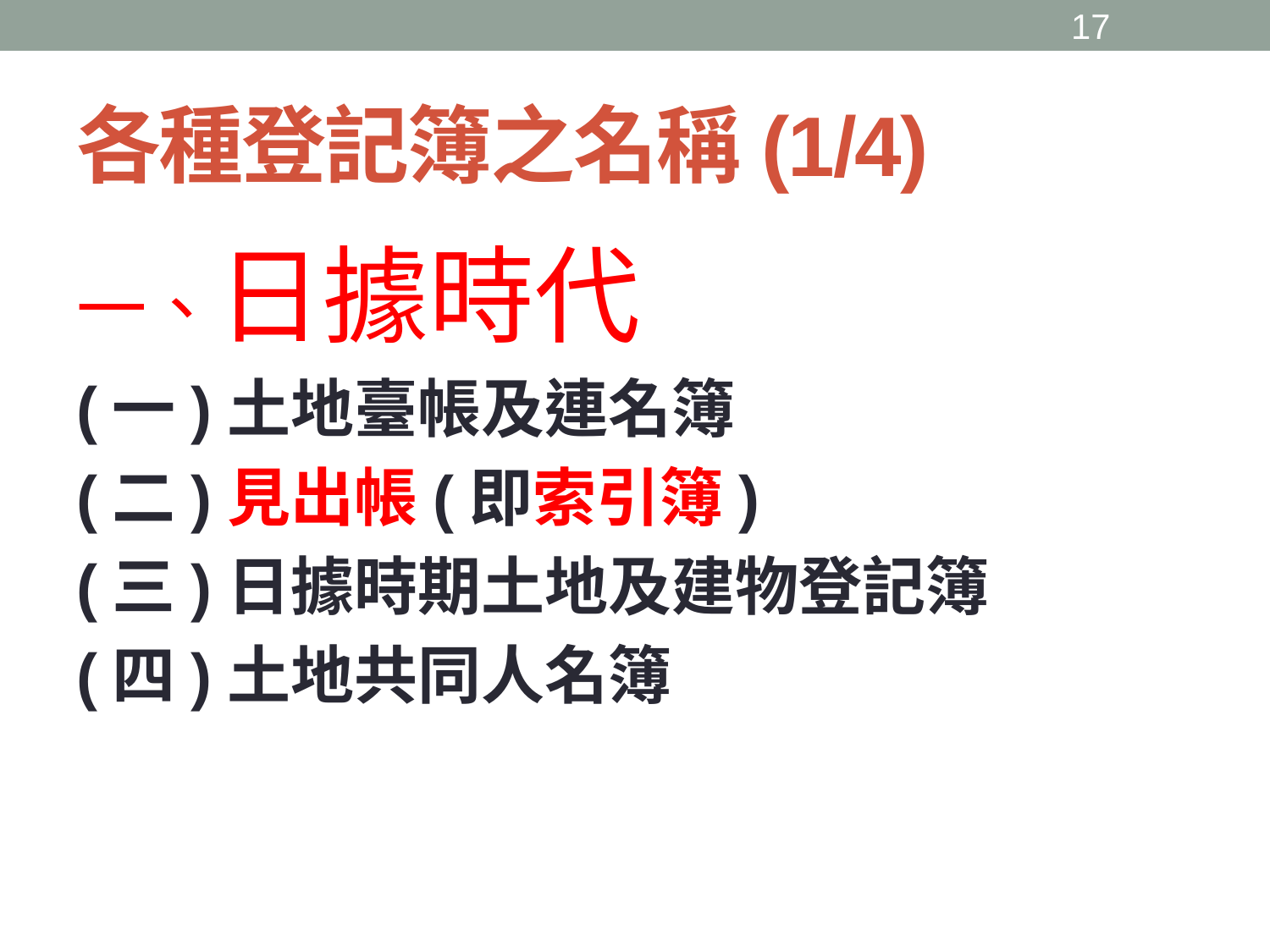

17
# 各種登記簿之名稱(1/4)
一、日據時代
(一)土地臺帳及連名簿
(二)見出帳(即索引簿)
(三)日據時期土地及建物登記簿
(四)土地共同人名簿